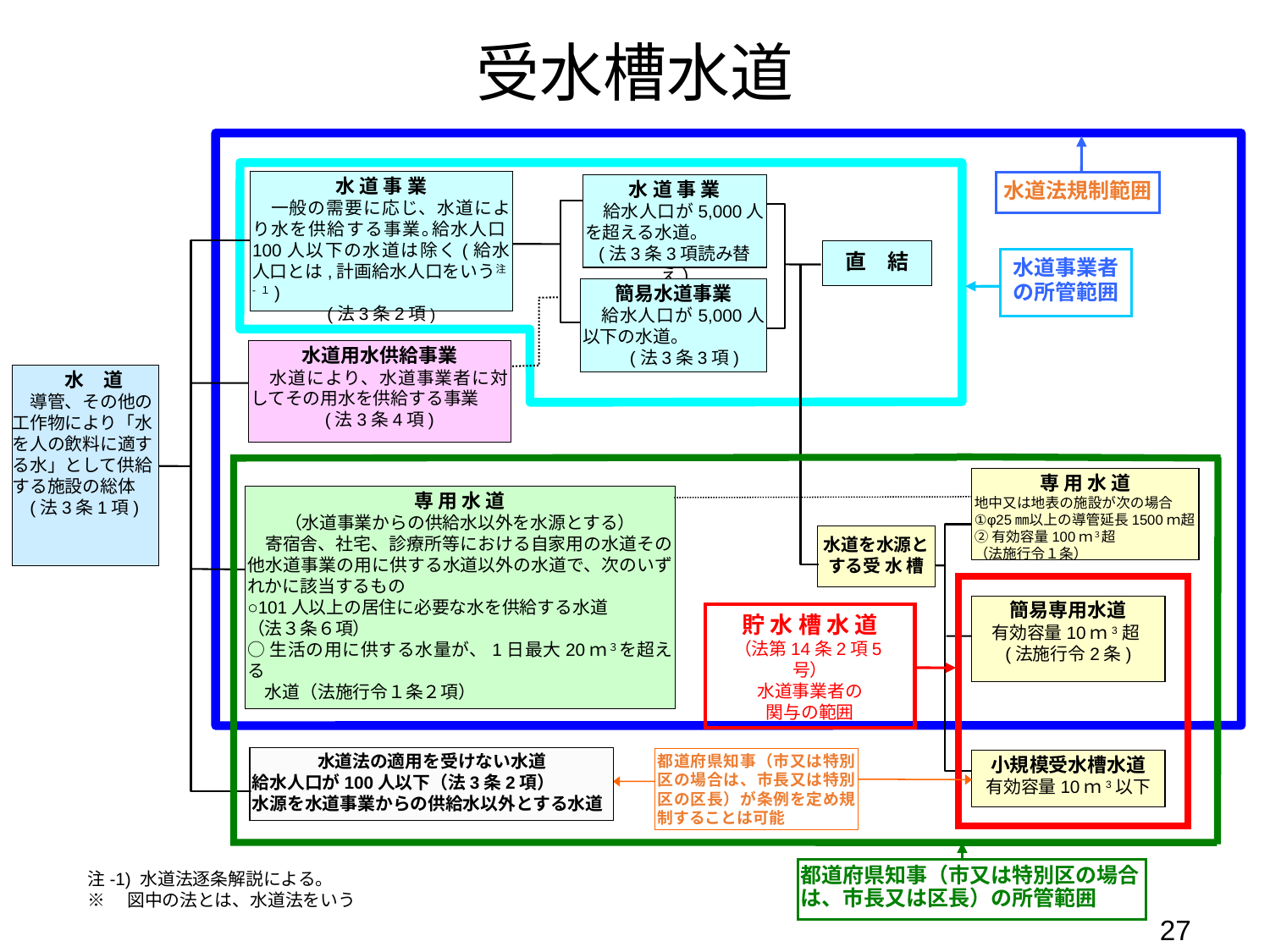

受水槽水道

水 道 事 業
　一般の需要に応じ、水道により水を供給する事業｡給水人口100人以下の水道は除く(給水人口とは,計画給水人口をいう注-１)
(法3条2項)
水道法規制範囲
水 道 事 業
　給水人口が5,000人を超える水道｡
(法3条3項読み替え)

直　結

水道事業者の所管範囲

簡易水道事業
　給水人口が5,000人以下の水道。
　(法3条3項)

水道用水供給事業
　水道により、水道事業者に対してその用水を供給する事業
(法3条4項)
水　道
導管、その他の工作物により「水を人の飲料に適する水」として供給する施設の総体
(法3条1項)

専 用 水 道
地中又は地表の施設が次の場合
①φ25㎜以上の導管延長1500ｍ超
②有効容量100ｍ３超
（法施行令１条）
専 用 水 道
（水道事業からの供給水以外を水源とする）
　寄宿舎、社宅、診療所等における自家用の水道その他水道事業の用に供する水道以外の水道で、次のいずれかに該当するもの
○101人以上の居住に必要な水を供給する水道
（法３条６項）
○生活の用に供する水量が、1日最大20ｍ３を超える
　水道（法施行令１条２項）

水道を水源とする受 水 槽

簡易専用水道
　有効容量10ｍ3超
(法施行令2条)
貯 水 槽 水 道
（法第14条2項5号）
水道事業者の
関与の範囲

水道法の適用を受けない水道
給水人口が100人以下（法3条2項）
水源を水道事業からの供給水以外とする水道

都道府県知事（市又は特別区の場合は、市長又は特別区の区長）が条例を定め規制することは可能
小規模受水槽水道
有効容量10ｍ3以下

都道府県知事（市又は特別区の場合は、市長又は区長）の所管範囲
注-1) 水道法逐条解説による。
※　図中の法とは、水道法をいう
27